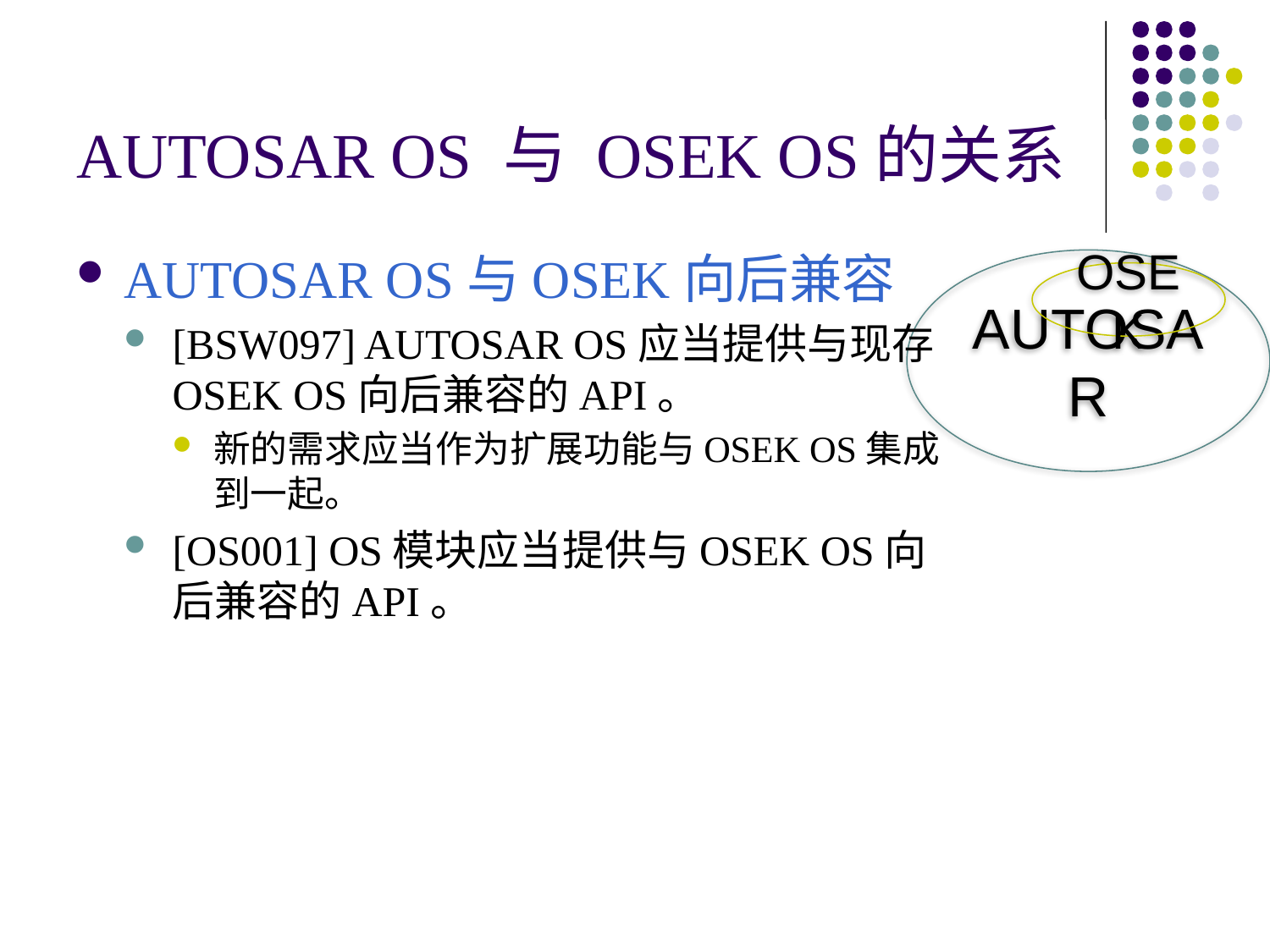

# AUTOSAR OS 与 OSEK OS的关系
AUTOSAR OS与OSEK向后兼容
[BSW097] AUTOSAR OS应当提供与现存OSEK OS向后兼容的API。
新的需求应当作为扩展功能与OSEK OS集成到一起。
[OS001] OS模块应当提供与OSEK OS向后兼容的API。

AUTOSAR
OSEK